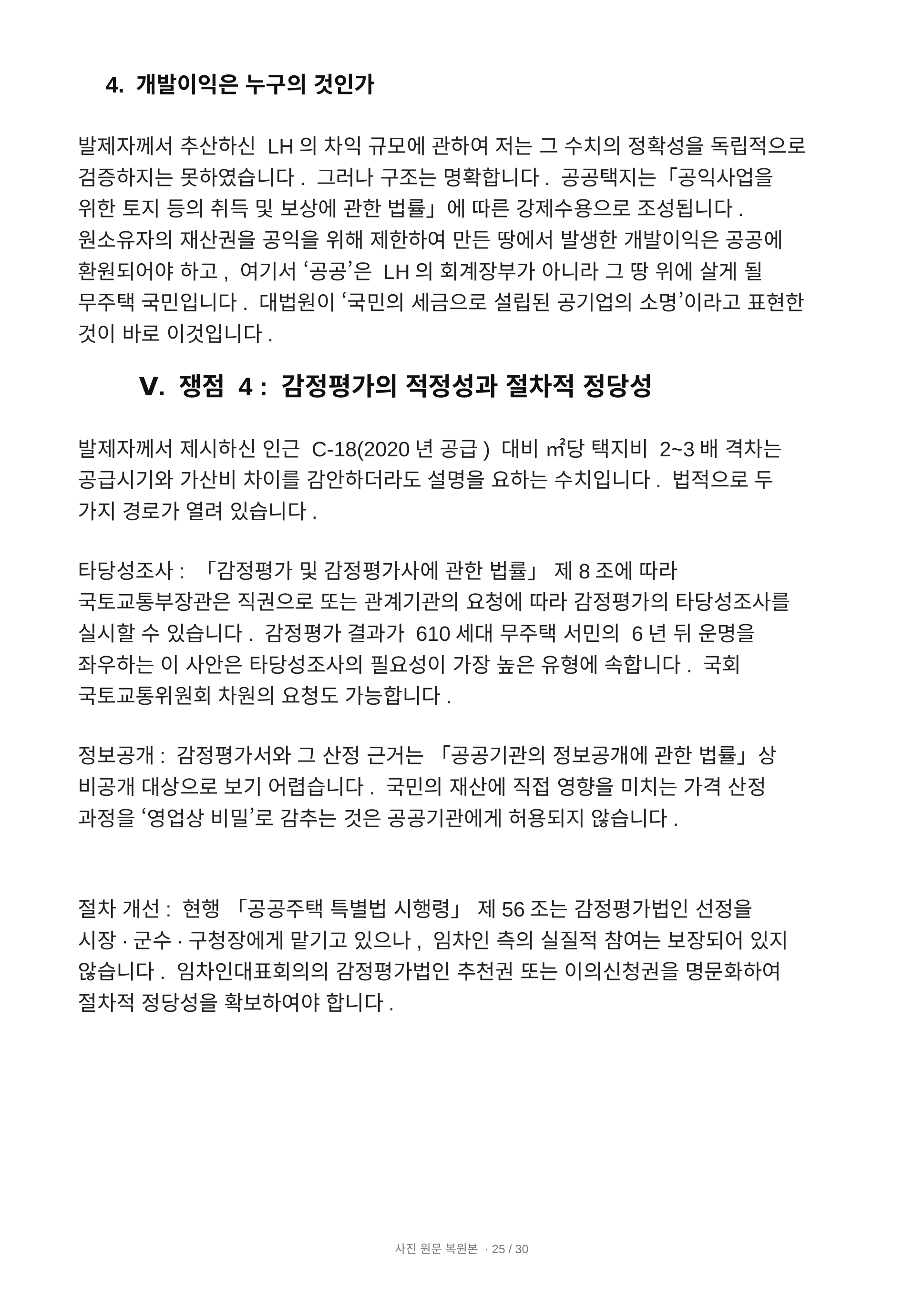

4. 개발이익은 누구의 것인가
발제자께서 추산하신 LH의 차익 규모에 관하여 저는 그 수치의 정확성을 독립적으로 검증하지는 못하였습니다. 그러나 구조는 명확합니다. 공공택지는「공익사업을 위한 토지 등의 취득 및 보상에 관한 법률」에 따른 강제수용으로 조성됩니다. 원소유자의 재산권을 공익을 위해 제한하여 만든 땅에서 발생한 개발이익은 공공에 환원되어야 하고, 여기서 ‘공공’은 LH의 회계장부가 아니라 그 땅 위에 살게 될 무주택 국민입니다. 대법원이 ‘국민의 세금으로 설립된 공기업의 소명’이라고 표현한 것이 바로 이것입니다.
Ⅴ. 쟁점 4 : 감정평가의 적정성과 절차적 정당성
발제자께서 제시하신 인근 C-18(2020년 공급) 대비 ㎡당 택지비 2~3배 격차는 공급시기와 가산비 차이를 감안하더라도 설명을 요하는 수치입니다. 법적으로 두 가지 경로가 열려 있습니다.
타당성조사: 「감정평가 및 감정평가사에 관한 법률」 제8조에 따라 국토교통부장관은 직권으로 또는 관계기관의 요청에 따라 감정평가의 타당성조사를 실시할 수 있습니다. 감정평가 결과가 610세대 무주택 서민의 6년 뒤 운명을 좌우하는 이 사안은 타당성조사의 필요성이 가장 높은 유형에 속합니다. 국회 국토교통위원회 차원의 요청도 가능합니다.
정보공개: 감정평가서와 그 산정 근거는 「공공기관의 정보공개에 관한 법률」상 비공개 대상으로 보기 어렵습니다. 국민의 재산에 직접 영향을 미치는 가격 산정 과정을 ‘영업상 비밀’로 감추는 것은 공공기관에게 허용되지 않습니다.
절차 개선: 현행 「공공주택 특별법 시행령」 제56조는 감정평가법인 선정을 시장·군수·구청장에게 맡기고 있으나, 임차인 측의 실질적 참여는 보장되어 있지 않습니다. 임차인대표회의의 감정평가법인 추천권 또는 이의신청권을 명문화하여 절차적 정당성을 확보하여야 합니다.
사진 원문 복원본 · 25 / 30